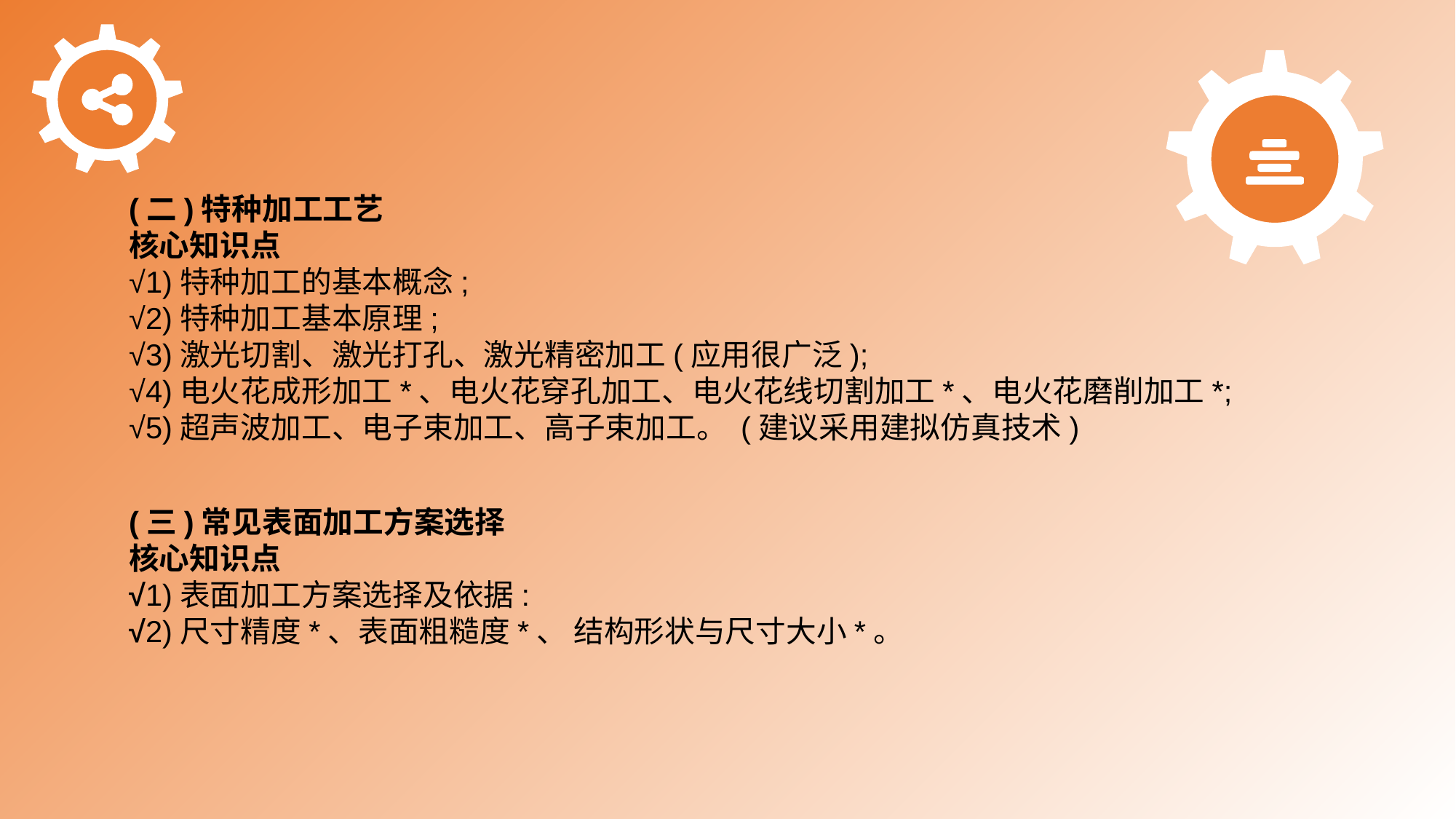

(二)特种加工工艺
核心知识点
√1)特种加工的基本概念;
√2)特种加工基本原理;
√3)激光切割、激光打孔、激光精密加工(应用很广泛);
√4)电火花成形加工*、电火花穿孔加工、电火花线切割加工*、电火花磨削加工*;
√5)超声波加工、电子束加工、高子束加工。 (建议采用建拟仿真技术)
(三)常见表面加工方案选择
核心知识点
√1)表面加工方案选择及依据:
√2)尺寸精度*、表面粗糙度*、 结构形状与尺寸大小*。